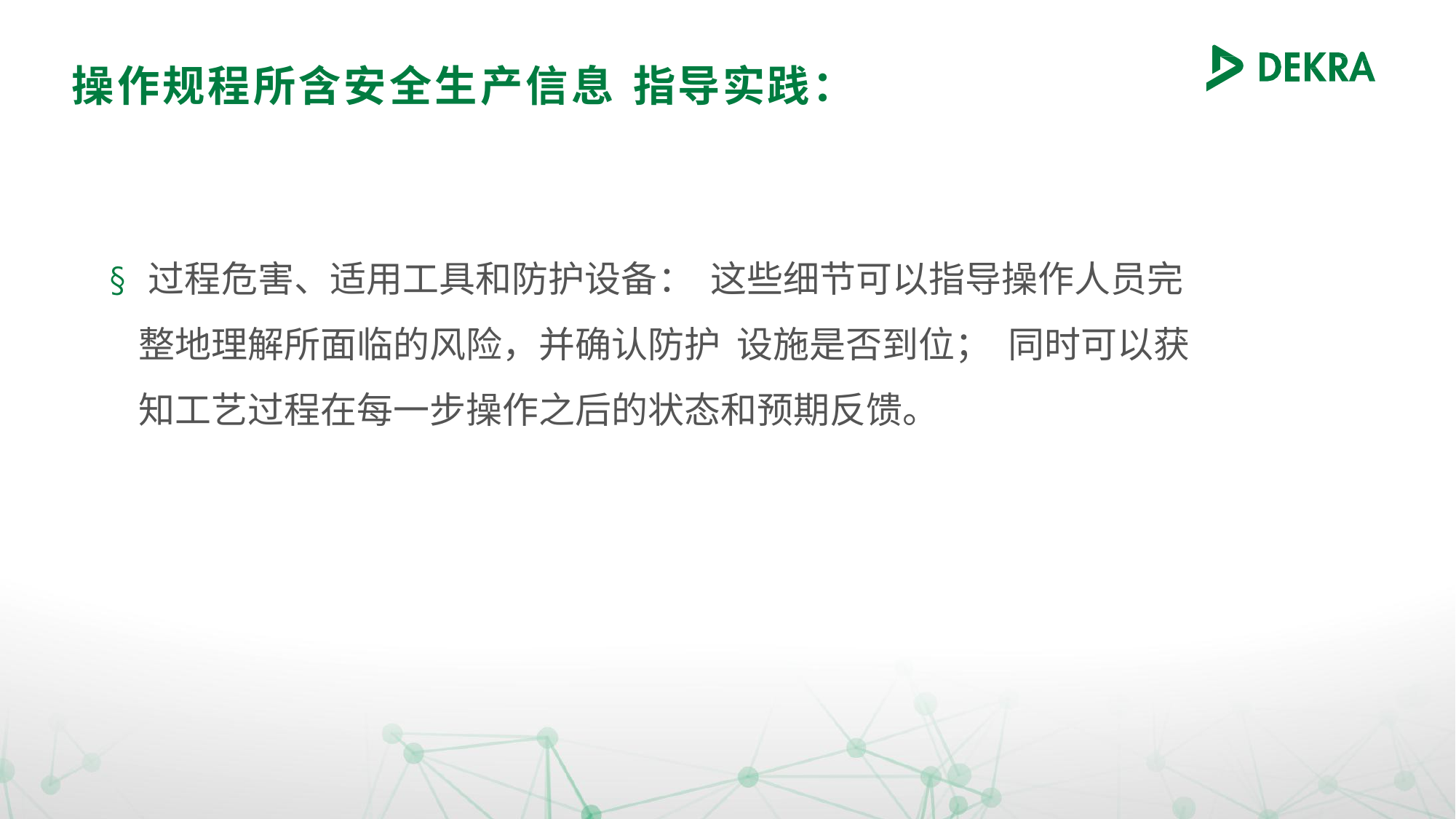

# 操作规程所含安全生产信息  指导实践：

§ 过程危害、适用工具和防护设备：  这些细节可以指导操作人员完整地理解所面临的风险，并确认防护  设施是否到位；  同时可以获知工艺过程在每一步操作之后的状态和预期反馈。